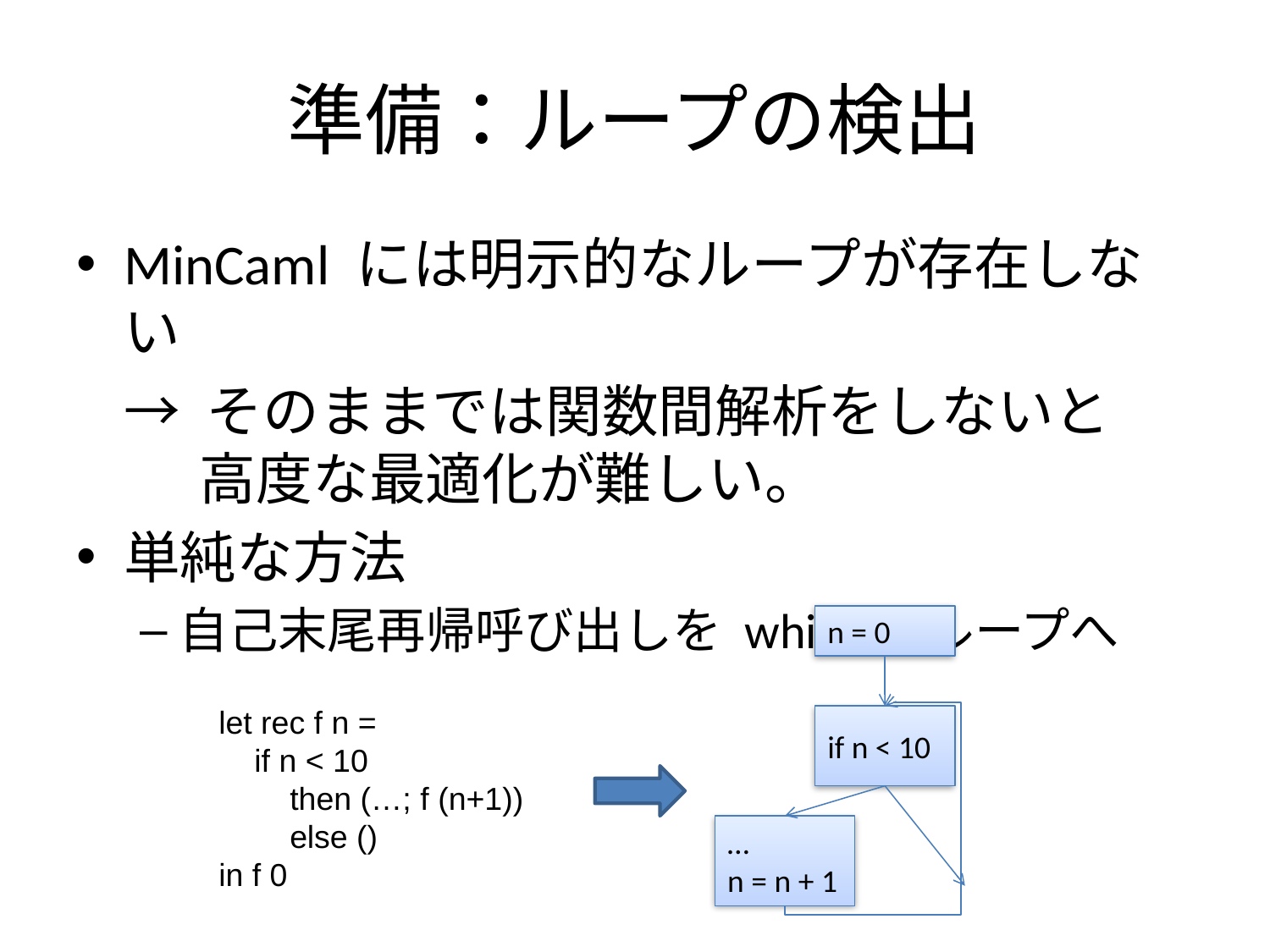

# 準備：ループの検出
MinCaml には明示的なループが存在しない
	→ そのままでは関数間解析をしないと
      高度な最適化が難しい。
単純な方法
自己末尾再帰呼び出しを while 型ループへ
n = 0
let rec f n =
    if n < 10
        then (…; f (n+1))
        else ()
in f 0
if n < 10

…
n = n + 1